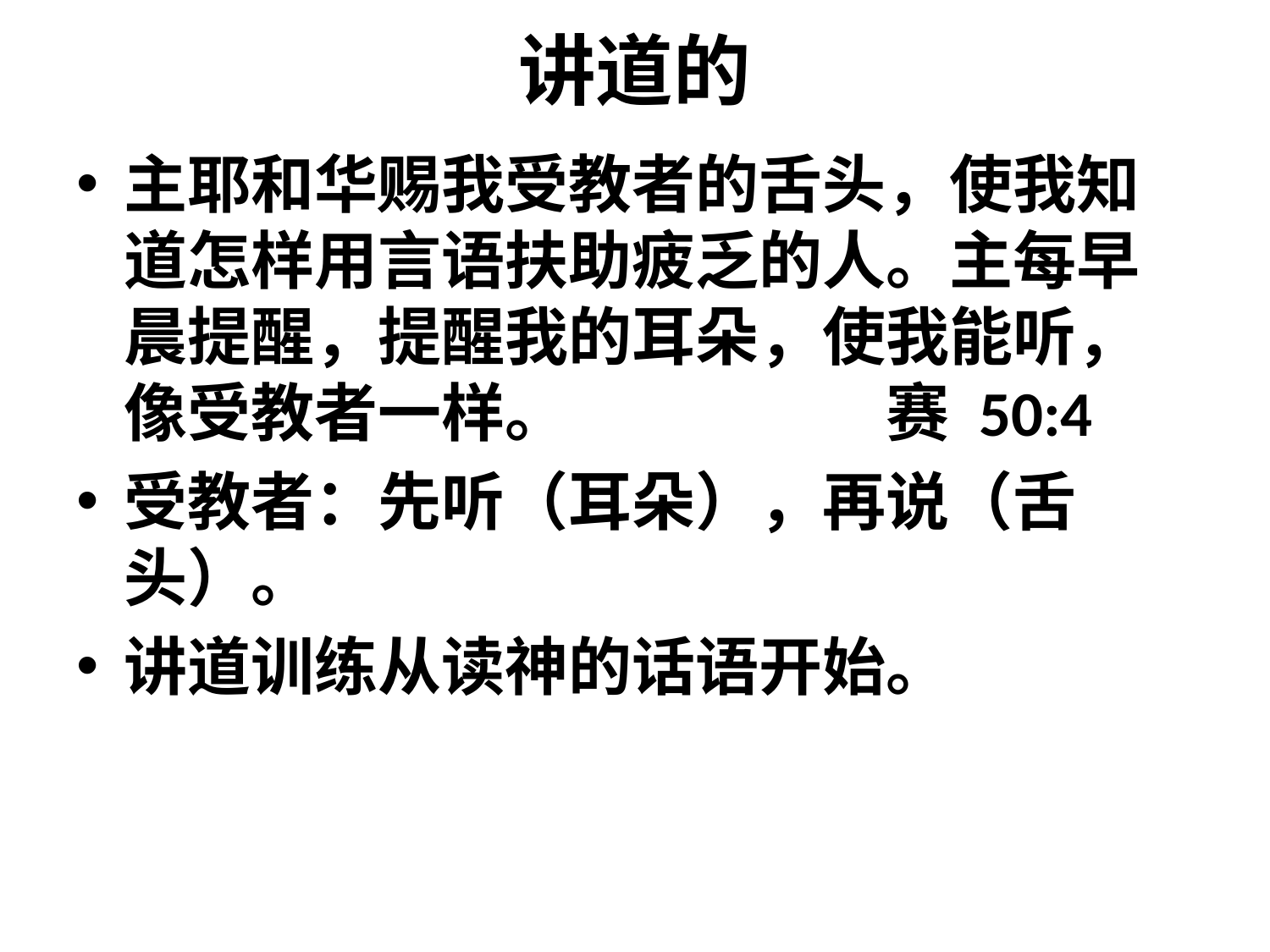

# 讲道的
主耶和华赐我受教者的舌头，使我知道怎样用言语扶助疲乏的人。主每早晨提醒，提醒我的耳朵，使我能听，像受教者一样。			赛 50:4
受教者：先听（耳朵），再说（舌头）。
讲道训练从读神的话语开始。